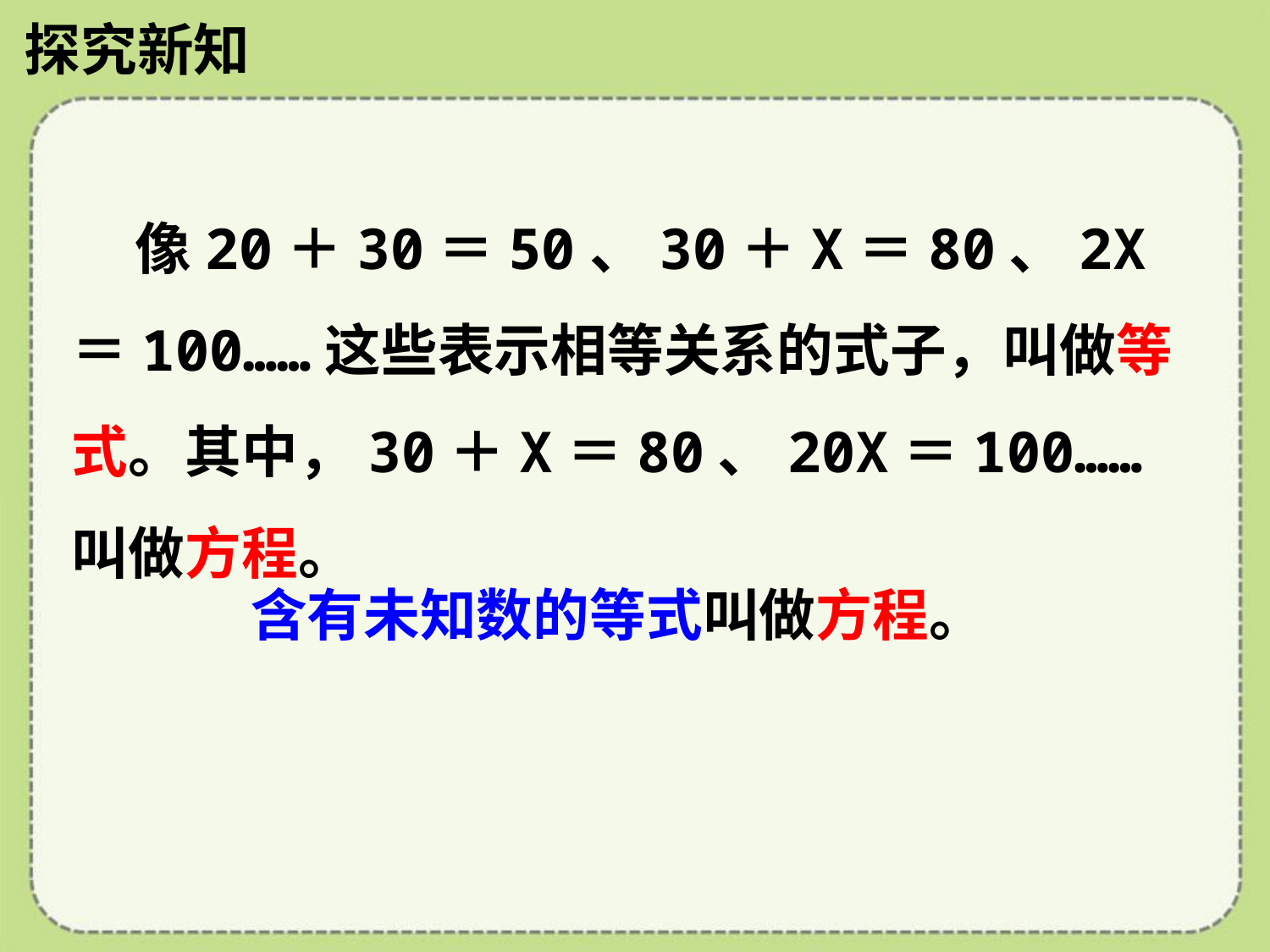

探究新知
像20＋30＝50、30＋X＝80、2X＝100……这些表示相等关系的式子，叫做等式。其中，30＋X＝80、20X＝100……叫做方程。
含有未知数的等式叫做方程。